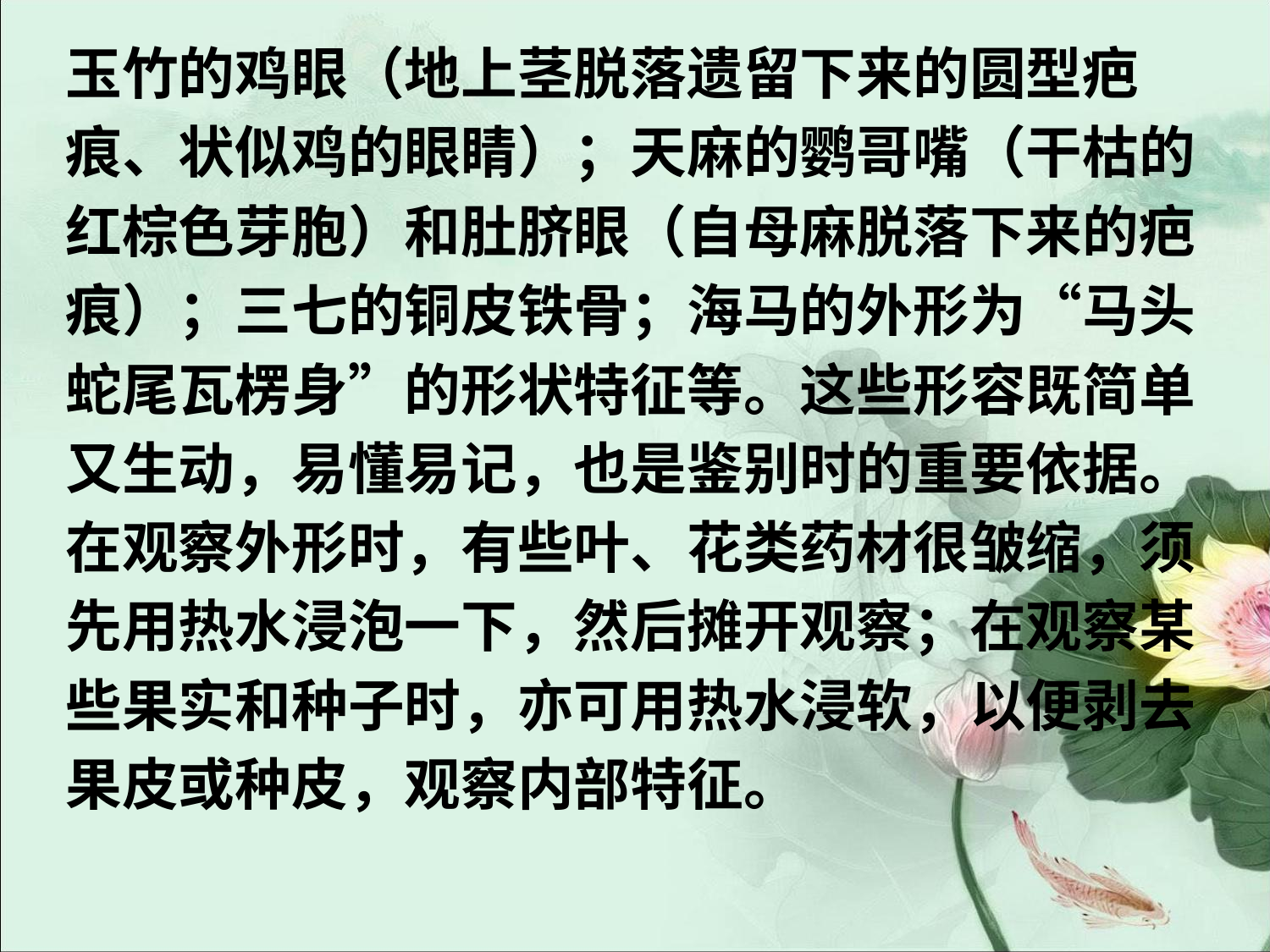

玉竹的鸡眼（地上茎脱落遗留下来的圆型疤
痕、状似鸡的眼睛）；天麻的鹦哥嘴（干枯的
红棕色芽胞）和肚脐眼（自母麻脱落下来的疤
痕）；三七的铜皮铁骨；海马的外形为“马头
蛇尾瓦楞身”的形状特征等。这些形容既简单
又生动，易懂易记，也是鉴别时的重要依据。
在观察外形时，有些叶、花类药材很皱缩，须
先用热水浸泡一下，然后摊开观察；在观察某
些果实和种子时，亦可用热水浸软，以便剥去
果皮或种皮，观察内部特征。
#